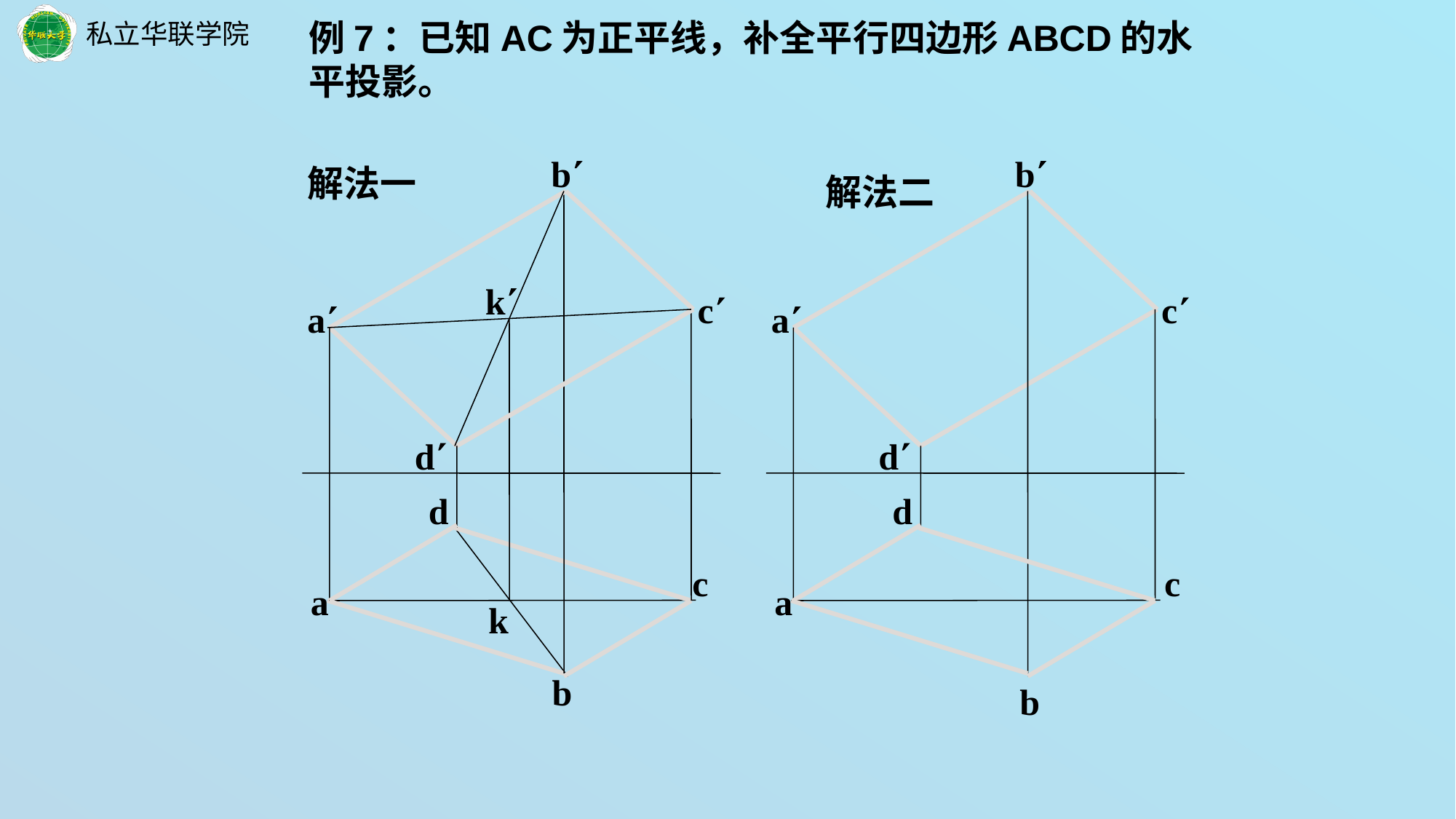

例7：已知AC为正平线，补全平行四边形ABCD的水平投影。
b′

c′
a′

d′

d

a
b′

c′
a′

d′

d

a
解法一
解法二

b

k′

c

c

k

b